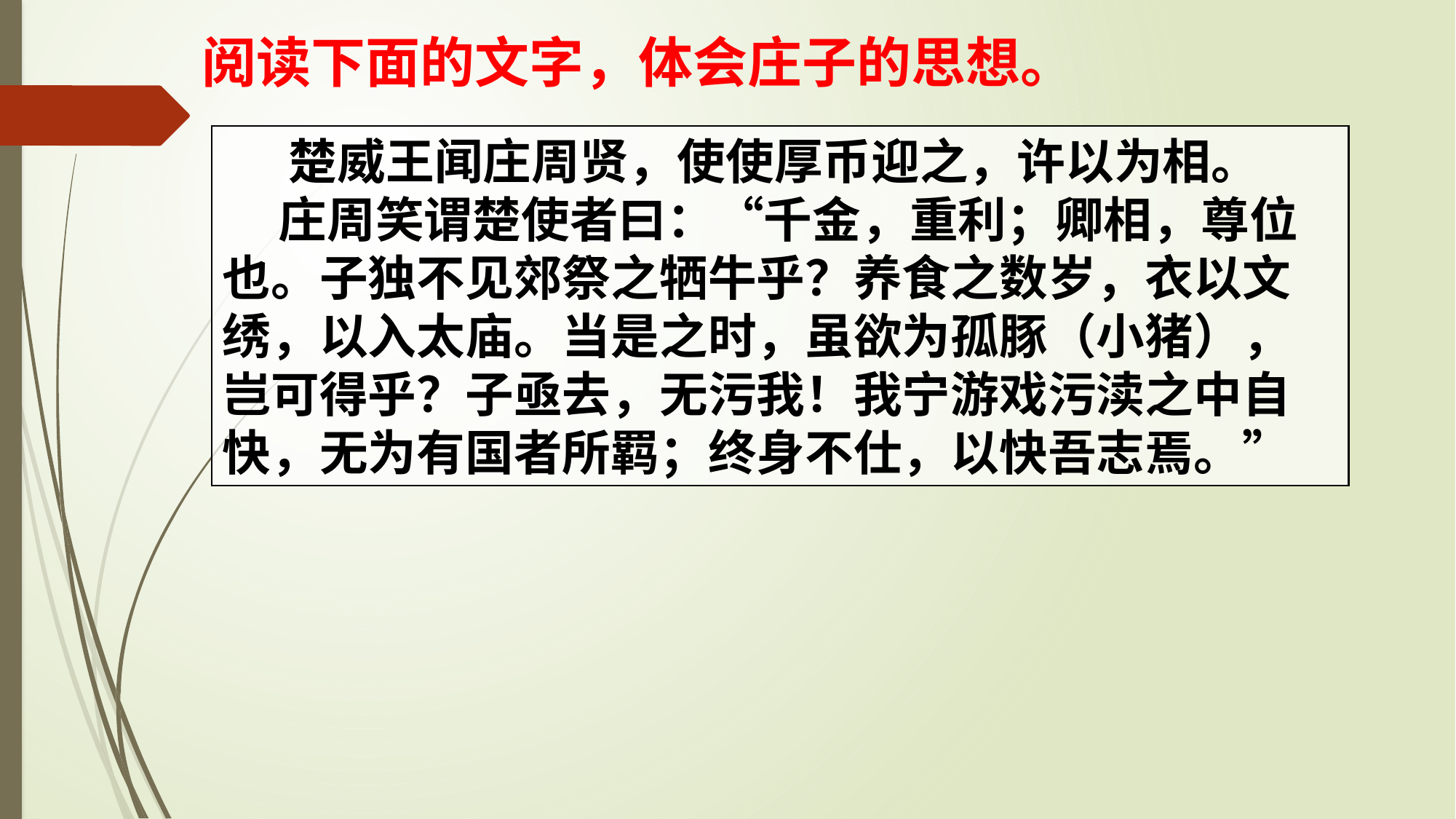

阅读下面的文字，体会庄子的思想。
     楚威王闻庄周贤，使使厚币迎之，许以为相。
    庄周笑谓楚使者曰：“千金，重利；卿相，尊位也。子独不见郊祭之牺牛乎？养食之数岁，衣以文绣，以入太庙。当是之时，虽欲为孤豚（小猪），岂可得乎？子亟去，无污我！我宁游戏污渎之中自快，无为有国者所羁；终身不仕，以快吾志焉。”